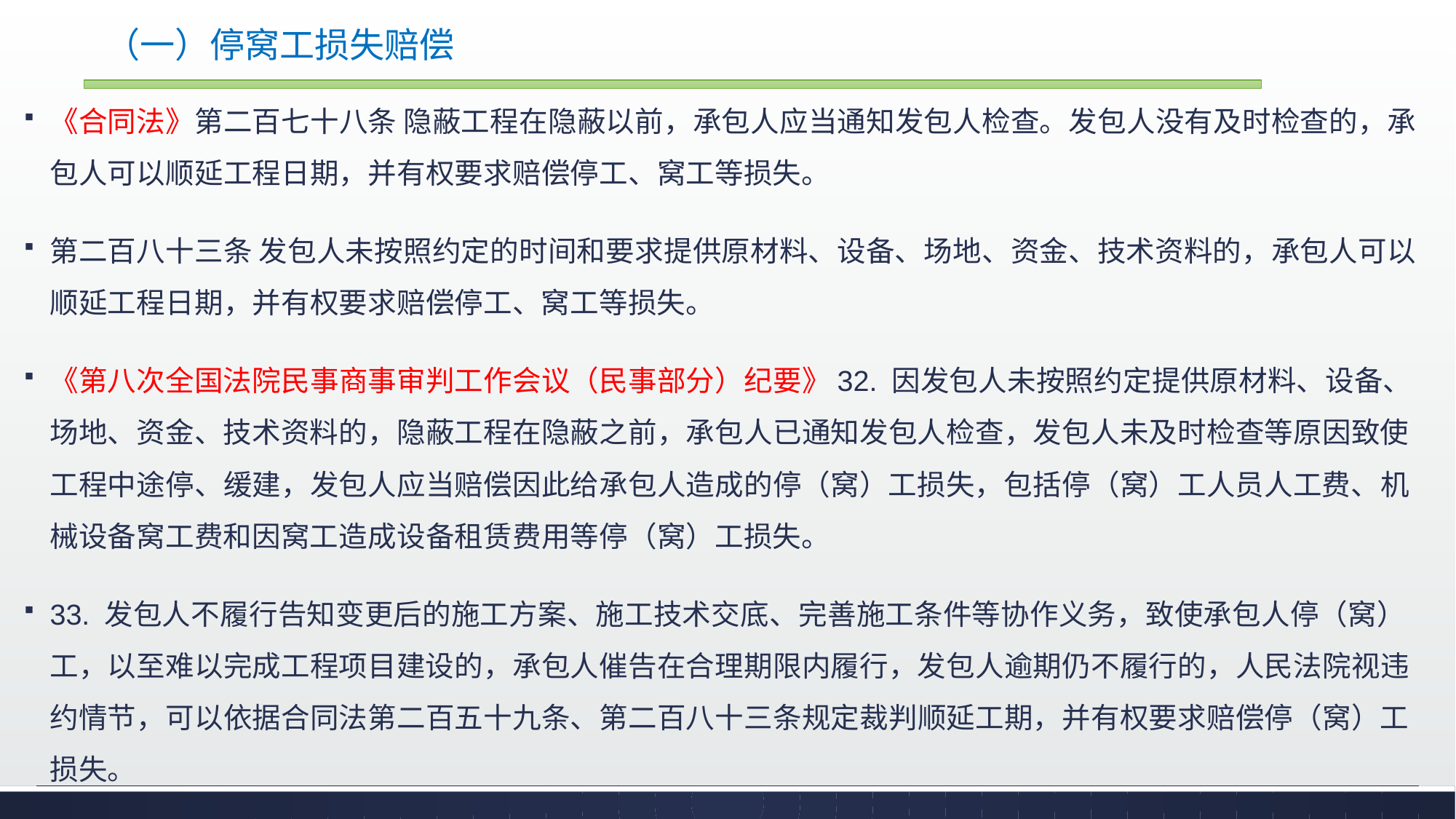

# （一）停窝工损失赔偿

《合同法》第二百七十八条 隐蔽工程在隐蔽以前，承包人应当通知发包人检查。发包人没有及时检查的，承包人可以顺延工程日期，并有权要求赔偿停工、窝工等损失。
第二百八十三条 发包人未按照约定的时间和要求提供原材料、设备、场地、资金、技术资料的，承包人可以顺延工程日期，并有权要求赔偿停工、窝工等损失。
《第八次全国法院民事商事审判工作会议（民事部分）纪要》32. 因发包人未按照约定提供原材料、设备、场地、资金、技术资料的，隐蔽工程在隐蔽之前，承包人已通知发包人检查，发包人未及时检查等原因致使工程中途停、缓建，发包人应当赔偿因此给承包人造成的停（窝）工损失，包括停（窝）工人员人工费、机械设备窝工费和因窝工造成设备租赁费用等停（窝）工损失。
33. 发包人不履行告知变更后的施工方案、施工技术交底、完善施工条件等协作义务，致使承包人停（窝）工，以至难以完成工程项目建设的，承包人催告在合理期限内履行，发包人逾期仍不履行的，人民法院视违约情节，可以依据合同法第二百五十九条、第二百八十三条规定裁判顺延工期，并有权要求赔偿停（窝）工损失。